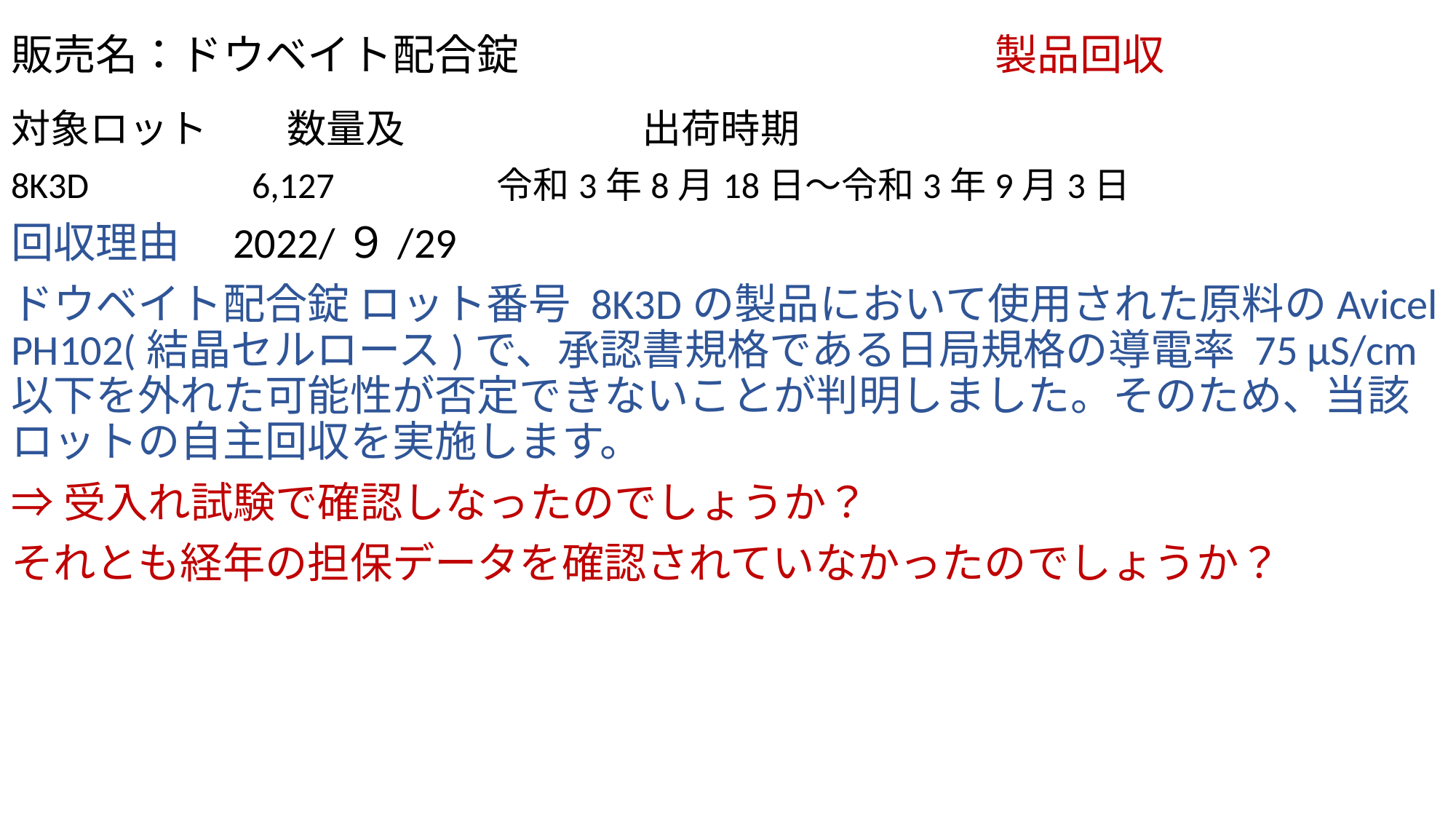

# 販売名：ドウベイト配合錠　　　　　　　　　　 　製品回収
対象ロット　　数量及　　　　　　出荷時期
8K3D　　　　6,127　 　　　令和3年8月18日～令和3年9月3日
回収理由　2022/９/29
ドウベイト配合錠 ロット番号 8K3Dの製品において使用された原料のAvicel PH102(結晶セルロース)で、承認書規格である日局規格の導電率 75 μS/cm以下を外れた可能性が否定できないことが判明しました。そのため、当該ロットの自主回収を実施します。
⇒受入れ試験で確認しなったのでしょうか？
それとも経年の担保データを確認されていなかったのでしょうか？